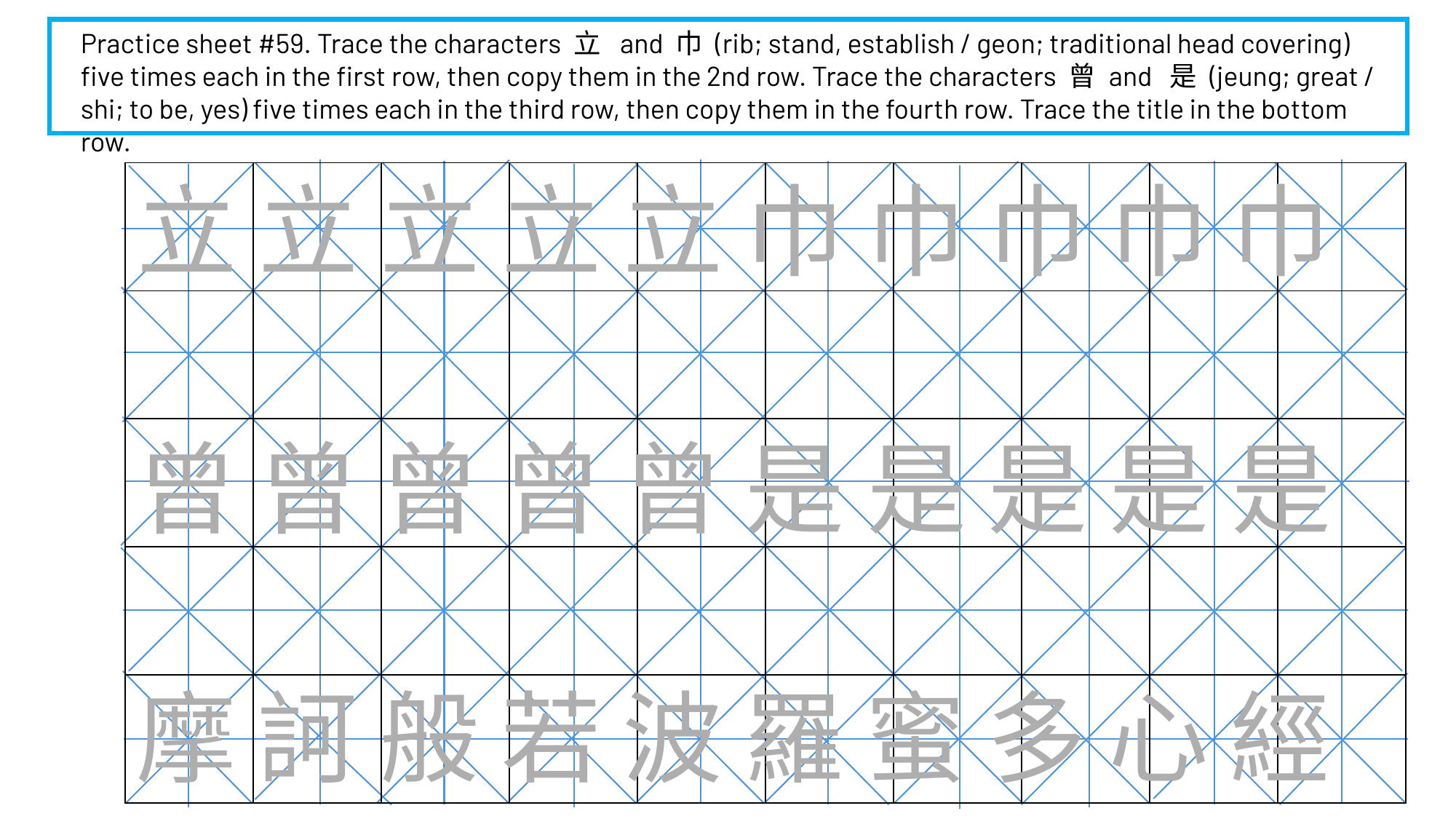

Practice sheet #59. Trace the characters 立  and 巾 (rib; stand, establish / geon; traditional head covering) five times each in the first row, then copy them in the 2nd row. Trace the characters 曾 and  是 (jeung; great / shi; to be, yes) five times each in the third row, then copy them in the fourth row. Trace the title in the bottom row.
|  |  |  |  |  |  |  |  |  |  |
| --- | --- | --- | --- | --- | --- | --- | --- | --- | --- |
|  |  |  |  |  |  |  |  |  |  |
|  |  |  |  |  |  |  |  |  |  |
|  |  |  |  |  |  |  |  |  |  |
|  |  |  |  |  |  |  |  |  |  |
立 立 立 立 立 巾 巾 巾 巾 巾

曾 曾 曾 曾 曾 是 是 是 是 是
摩 訶 般 若 波 羅 蜜 多 心 經